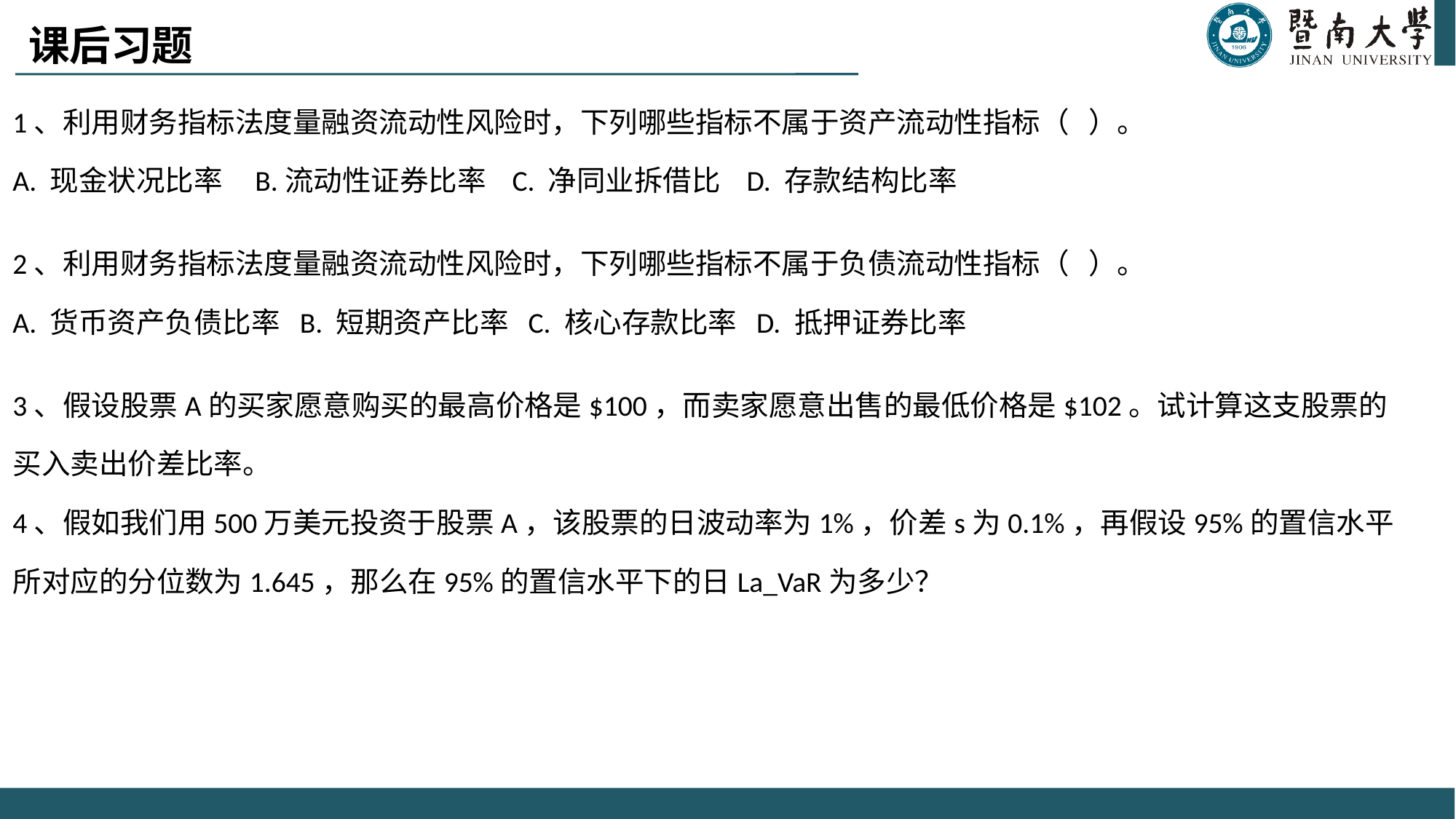

课后习题
1、利用财务指标法度量融资流动性风险时，下列哪些指标不属于资产流动性指标（   ）。
A. 现金状况比率    B.流动性证券比率   C. 净同业拆借比   D. 存款结构比率

2、利用财务指标法度量融资流动性风险时，下列哪些指标不属于负债流动性指标（   ）。
A. 货币资产负债比率  B. 短期资产比率  C. 核心存款比率  D. 抵押证券比率

3、假设股票A的买家愿意购买的最高价格是$100，而卖家愿意出售的最低价格是$102。试计算这支股票的买入卖出价差比率。
4、假如我们用500万美元投资于股票A，该股票的日波动率为1%，价差s为0.1%，再假设95%的置信水平所对应的分位数为1.645，那么在95%的置信水平下的日La_VaR为多少？